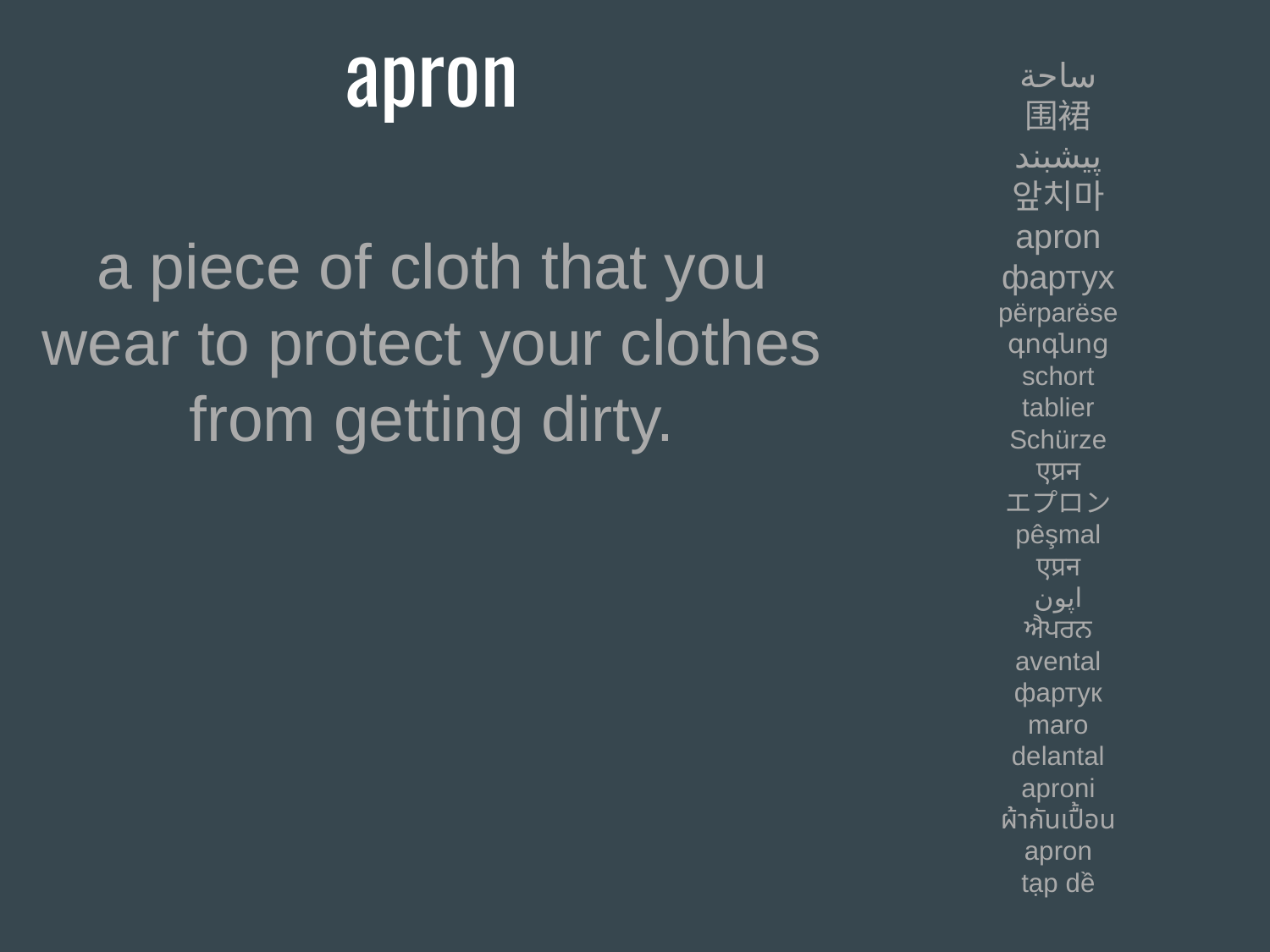

apron

a piece of cloth that you wear to protect your clothes from getting dirty.
ساحة
围裙
پیشبند
앞치마
apron
фартух
përparëse
գոգնոց
schort
tablier
Schürze
एप्रन
エプロン
pêşmal
एप्रन
اپون
ਐਪਰਨ
avental
фартук
maro
delantal
aproni
ผ้ากันเปื้อน
apron
tạp dề